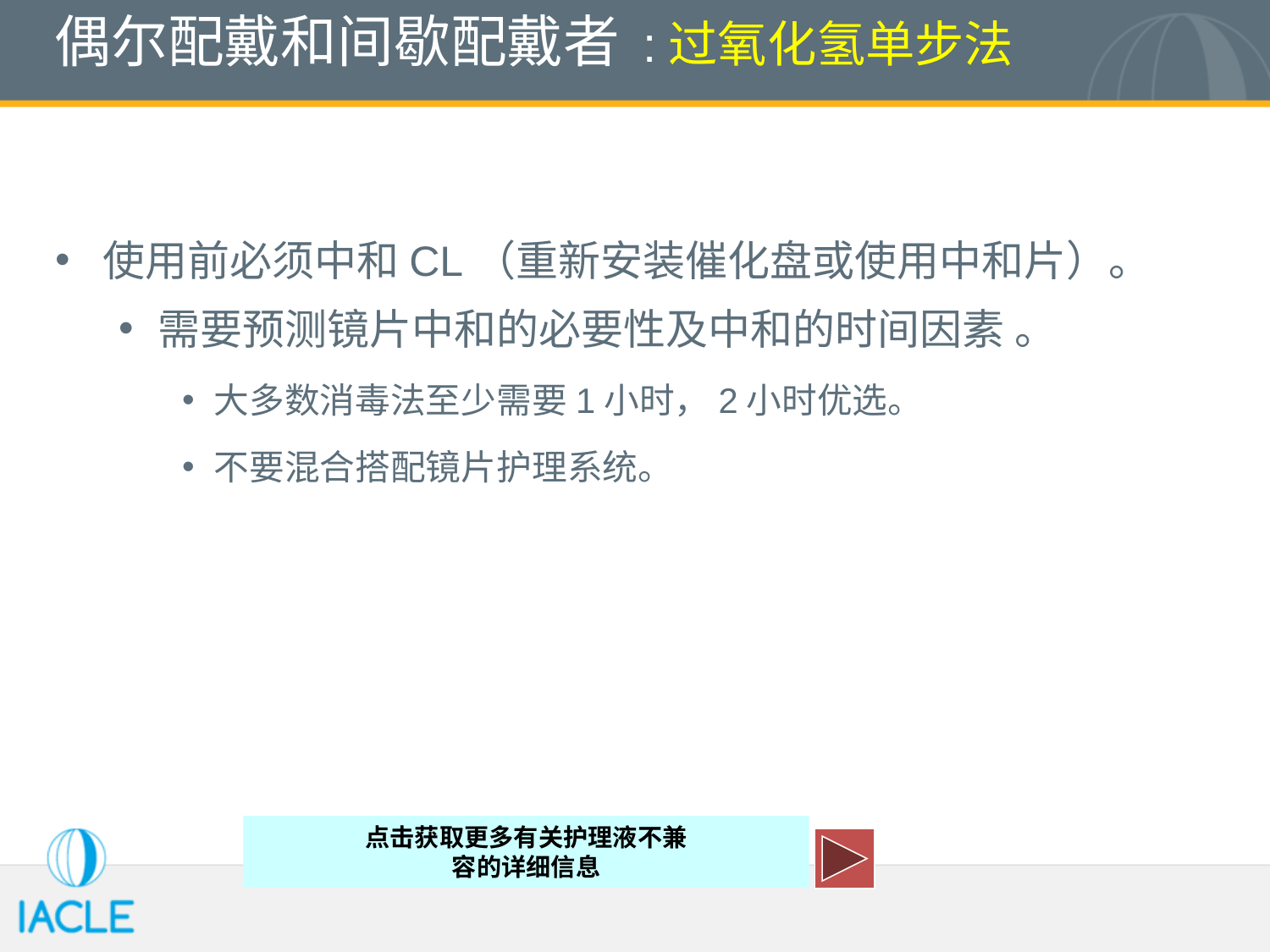

# 偶尔配戴和间歇配戴者 :过氧化氢单步法
使用前必须中和CL（重新安装催化盘或使用中和片）。
需要预测镜片中和的必要性及中和的时间因素 。
大多数消毒法至少需要1小时，2小时优选。
不要混合搭配镜片护理系统。
点击获取更多有关护理液不兼
容的详细信息